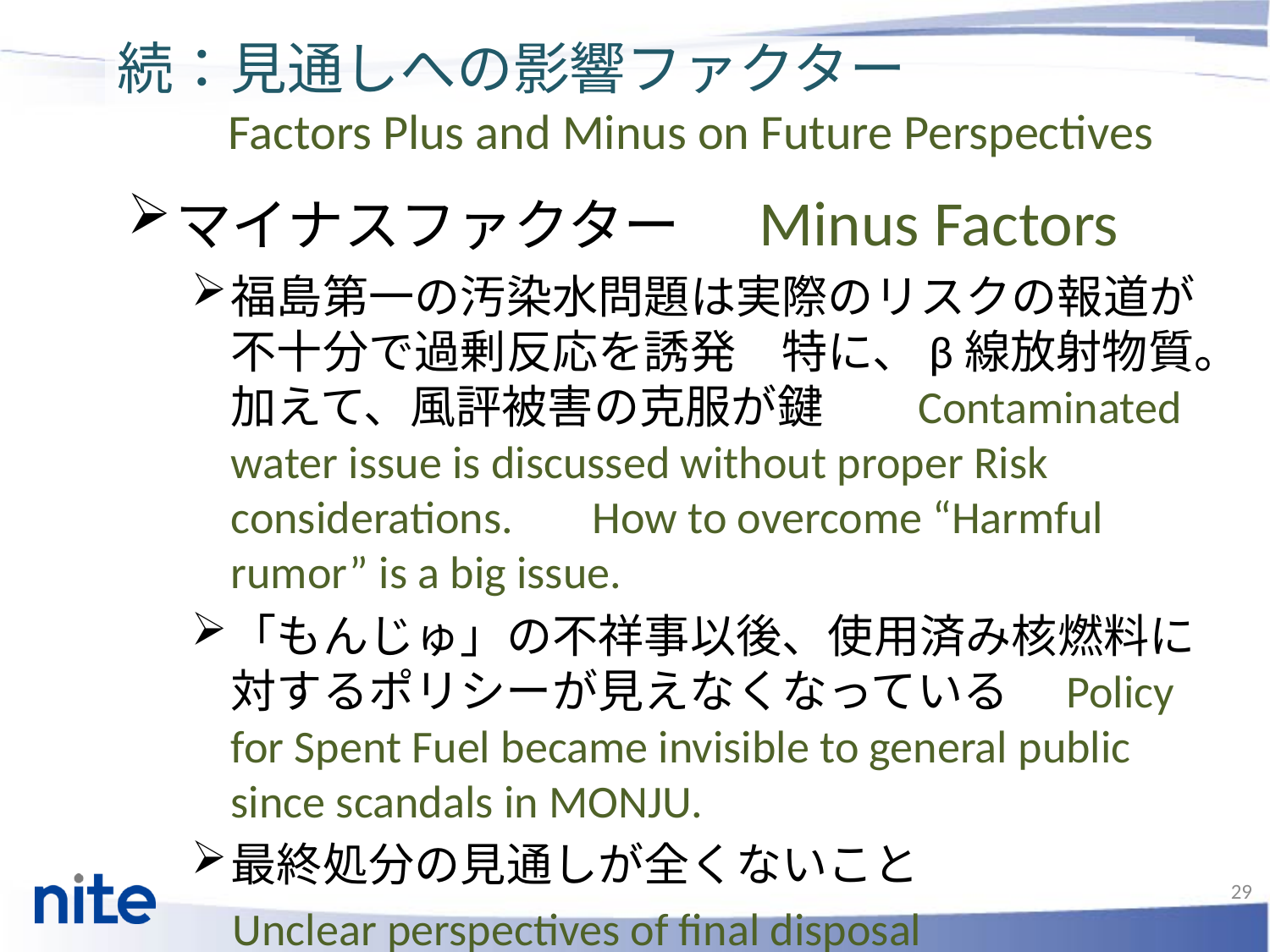

続：見通しへの影響ファクター　　
　　Factors Plus and Minus on Future Perspectives

マイナスファクター　Minus Factors
福島第一の汚染水問題は実際のリスクの報道が不十分で過剰反応を誘発　特に、β線放射物質。加えて、風評被害の克服が鍵　　Contaminated water issue is discussed without proper Risk considerations. 　How to overcome “Harmful rumor” is a big issue.
「もんじゅ」の不祥事以後、使用済み核燃料に対するポリシーが見えなくなっている　Policy for Spent Fuel became invisible to general public since scandals in MONJU.
最終処分の見通しが全くないこと
    Unclear perspectives of final disposal

29